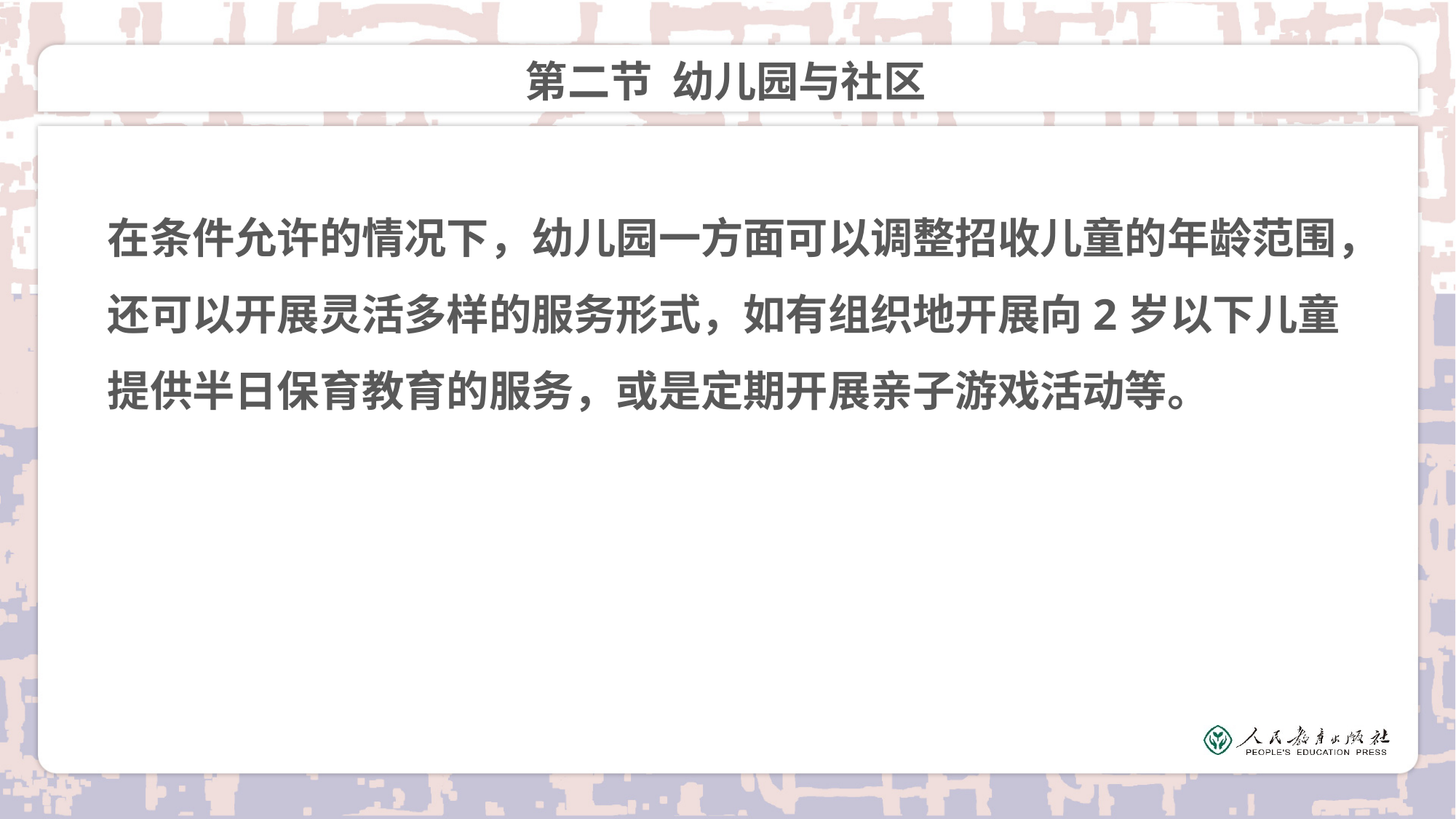

# 第二节  幼儿园与社区
在条件允许的情况下，幼儿园一方面可以调整招收儿童的年龄范围，还可以开展灵活多样的服务形式，如有组织地开展向2岁以下儿童提供半日保育教育的服务，或是定期开展亲子游戏活动等。